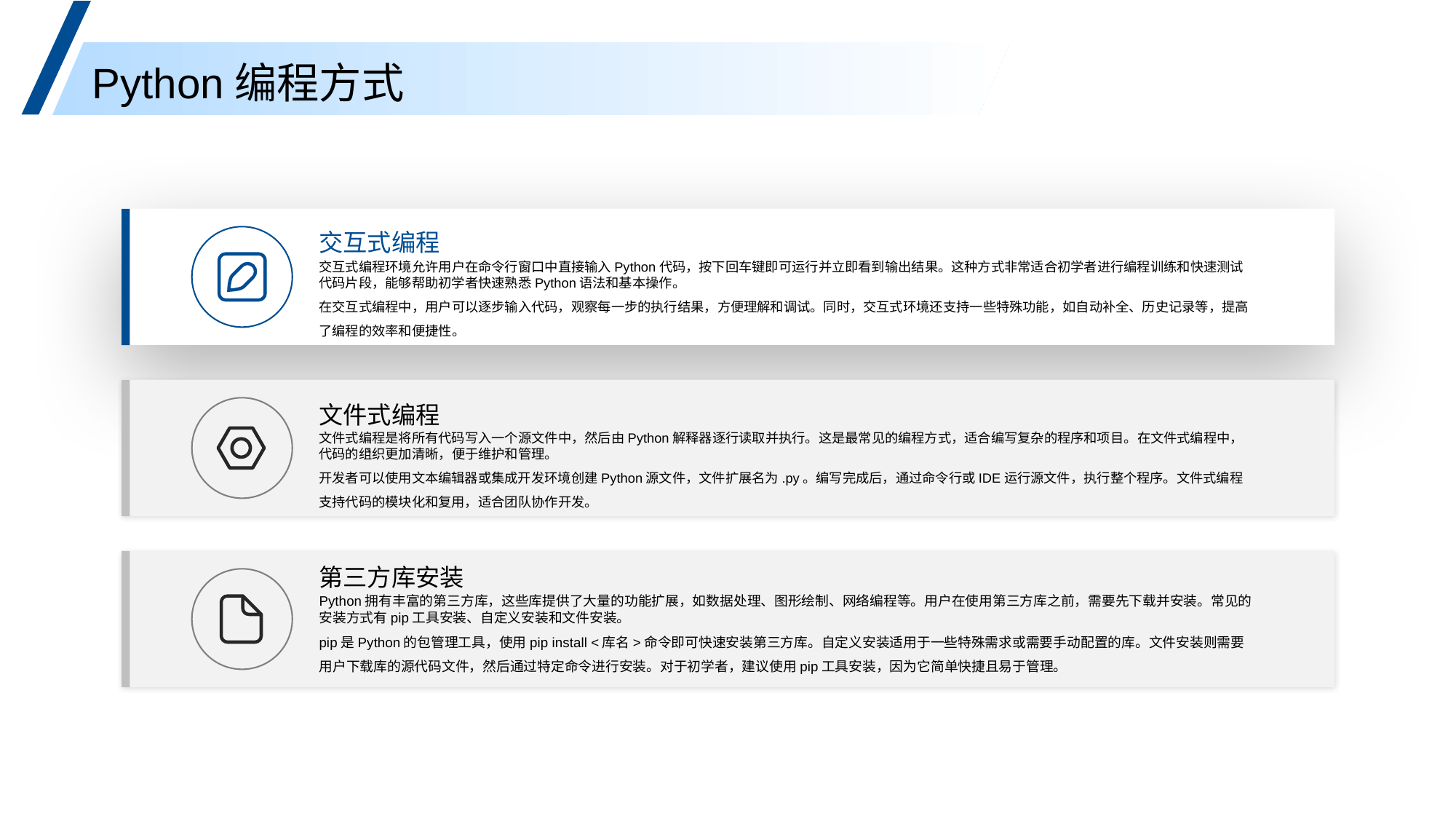

Python编程方式

交互式编程

交互式编程环境允许用户在命令行窗口中直接输入Python代码，按下回车键即可运行并立即看到输出结果。这种方式非常适合初学者进行编程训练和快速测试代码片段，能够帮助初学者快速熟悉Python语法和基本操作。
在交互式编程中，用户可以逐步输入代码，观察每一步的执行结果，方便理解和调试。同时，交互式环境还支持一些特殊功能，如自动补全、历史记录等，提高了编程的效率和便捷性。
、

文件式编程

文件式编程是将所有代码写入一个源文件中，然后由Python解释器逐行读取并执行。这是最常见的编程方式，适合编写复杂的程序和项目。在文件式编程中，代码的组织更加清晰，便于维护和管理。
开发者可以使用文本编辑器或集成开发环境创建Python源文件，文件扩展名为.py。编写完成后，通过命令行或IDE运行源文件，执行整个程序。文件式编程支持代码的模块化和复用，适合团队协作开发。

第三方库安装

Python拥有丰富的第三方库，这些库提供了大量的功能扩展，如数据处理、图形绘制、网络编程等。用户在使用第三方库之前，需要先下载并安装。常见的安装方式有pip工具安装、自定义安装和文件安装。
pip是Python的包管理工具，使用pip install <库名>命令即可快速安装第三方库。自定义安装适用于一些特殊需求或需要手动配置的库。文件安装则需要用户下载库的源代码文件，然后通过特定命令进行安装。对于初学者，建议使用pip工具安装，因为它简单快捷且易于管理。